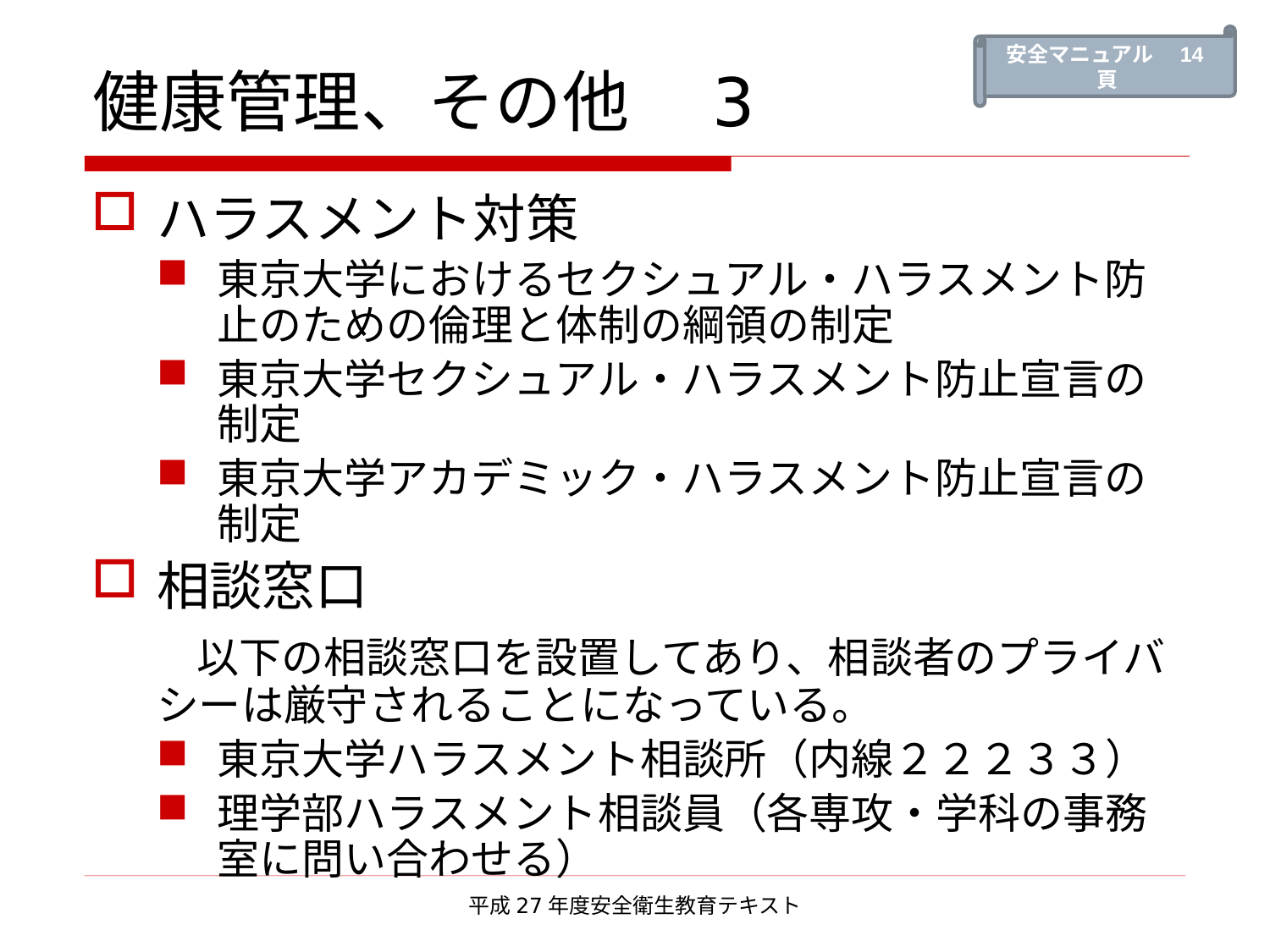

安全マニュアル　14頁
# 健康管理、その他　3
ハラスメント対策
東京大学におけるセクシュアル・ハラスメント防止のための倫理と体制の綱領の制定
東京大学セクシュアル・ハラスメント防止宣言の制定
東京大学アカデミック・ハラスメント防止宣言の制定
相談窓口
　　以下の相談窓口を設置してあり、相談者のプライバシーは厳守されることになっている。
東京大学ハラスメント相談所（内線２２２３３）
理学部ハラスメント相談員（各専攻・学科の事務室に問い合わせる）
平成27年度安全衛生教育テキスト